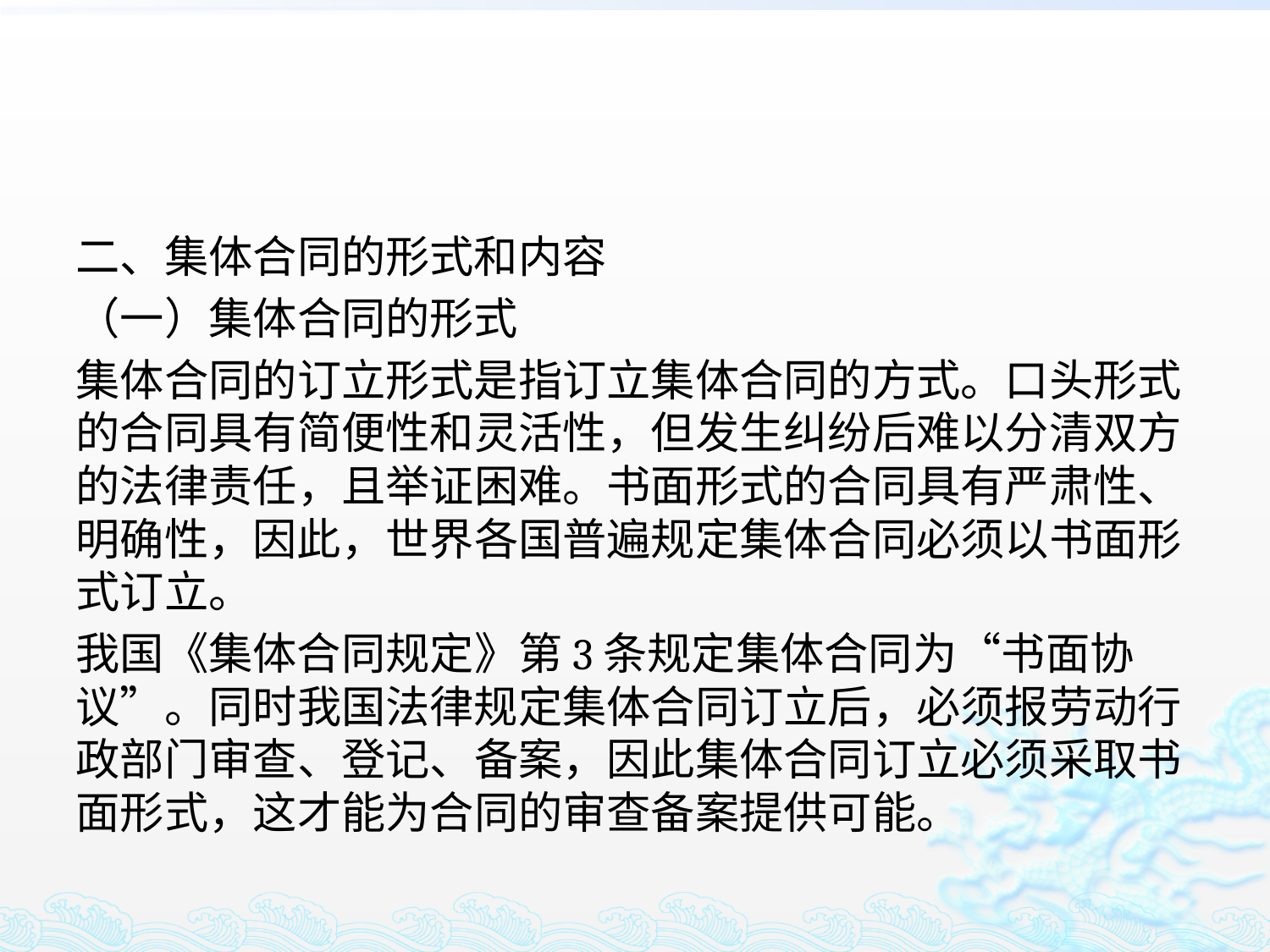

#
二、集体合同的形式和内容
（一）集体合同的形式
集体合同的订立形式是指订立集体合同的方式。口头形式的合同具有简便性和灵活性，但发生纠纷后难以分清双方的法律责任，且举证困难。书面形式的合同具有严肃性、明确性，因此，世界各国普遍规定集体合同必须以书面形式订立。
我国《集体合同规定》第3条规定集体合同为“书面协议”。同时我国法律规定集体合同订立后，必须报劳动行政部门审查、登记、备案，因此集体合同订立必须采取书面形式，这才能为合同的审查备案提供可能。